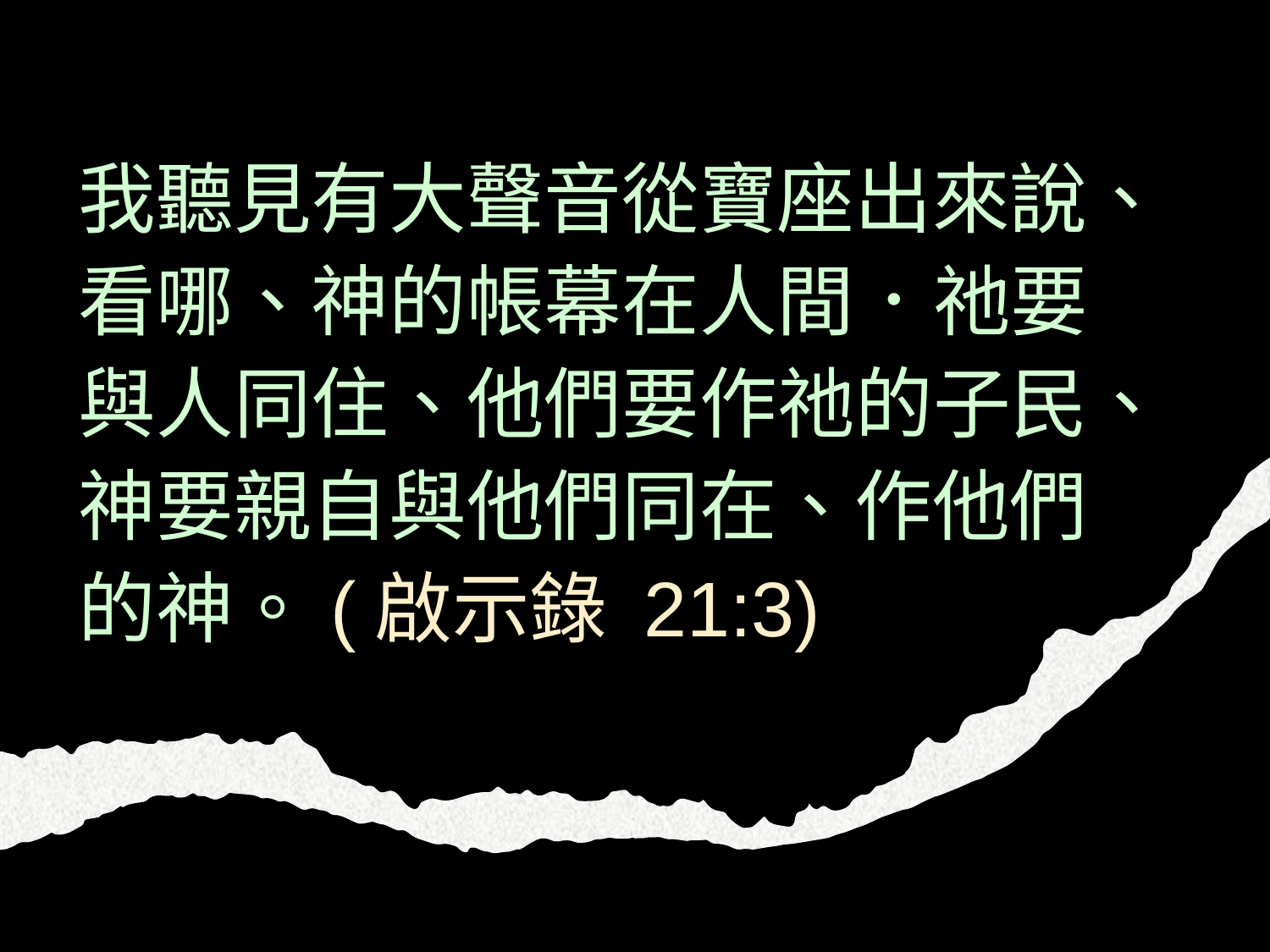

我聽見有大聲音從寶座出來說、看哪、神的帳幕在人間．祂要與人同住、他們要作祂的子民、神要親自與他們同在、作他們的神。(啟示錄 21:3)